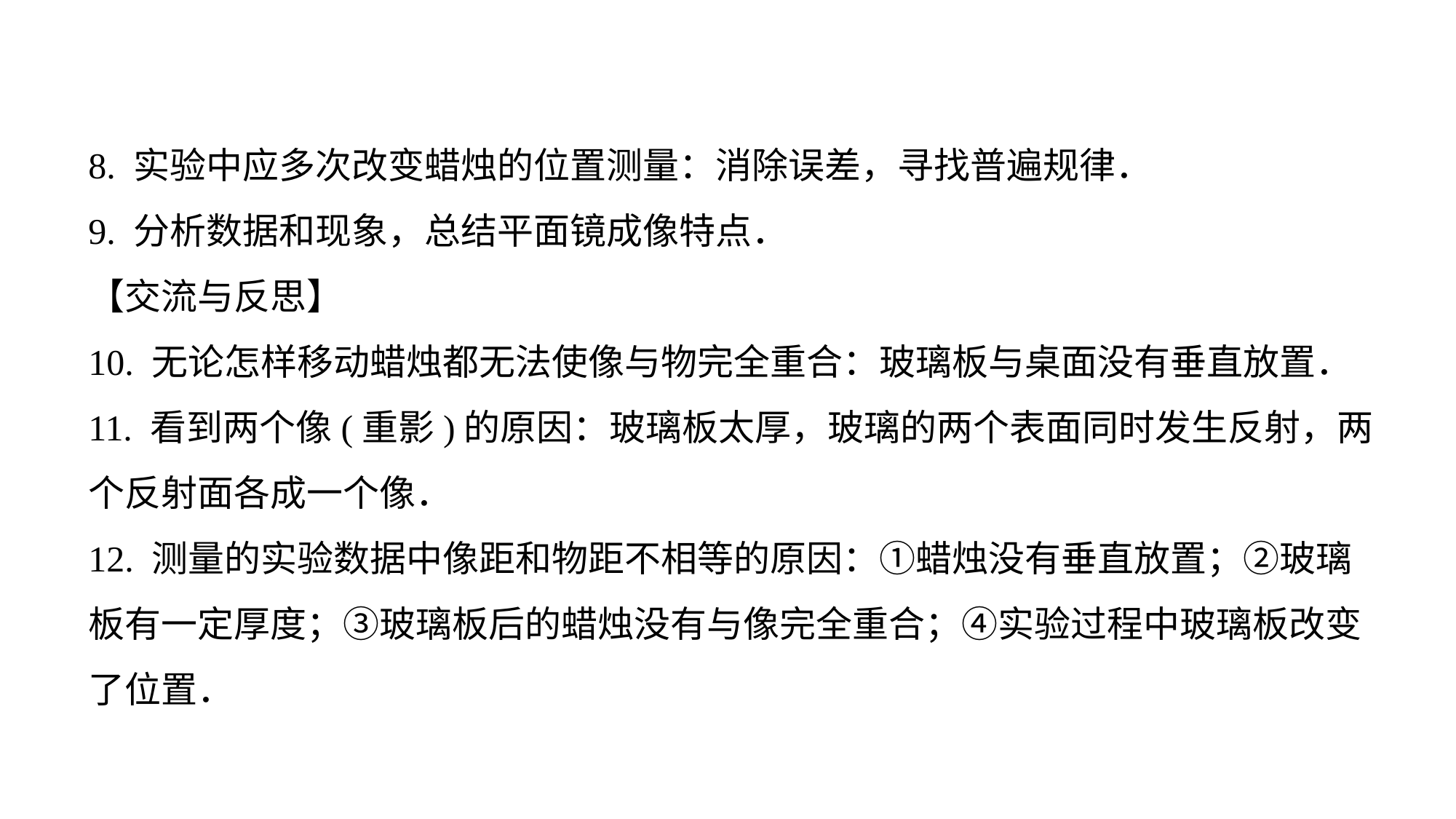

8. 实验中应多次改变蜡烛的位置测量：消除误差，寻找普遍规律．
9. 分析数据和现象，总结平面镜成像特点．
【交流与反思】
10. 无论怎样移动蜡烛都无法使像与物完全重合：玻璃板与桌面没有垂直放置．
11. 看到两个像(重影)的原因：玻璃板太厚，玻璃的两个表面同时发生反射，两个反射面各成一个像．
12. 测量的实验数据中像距和物距不相等的原因：①蜡烛没有垂直放置；②玻璃板有一定厚度；③玻璃板后的蜡烛没有与像完全重合；④实验过程中玻璃板改变了位置．